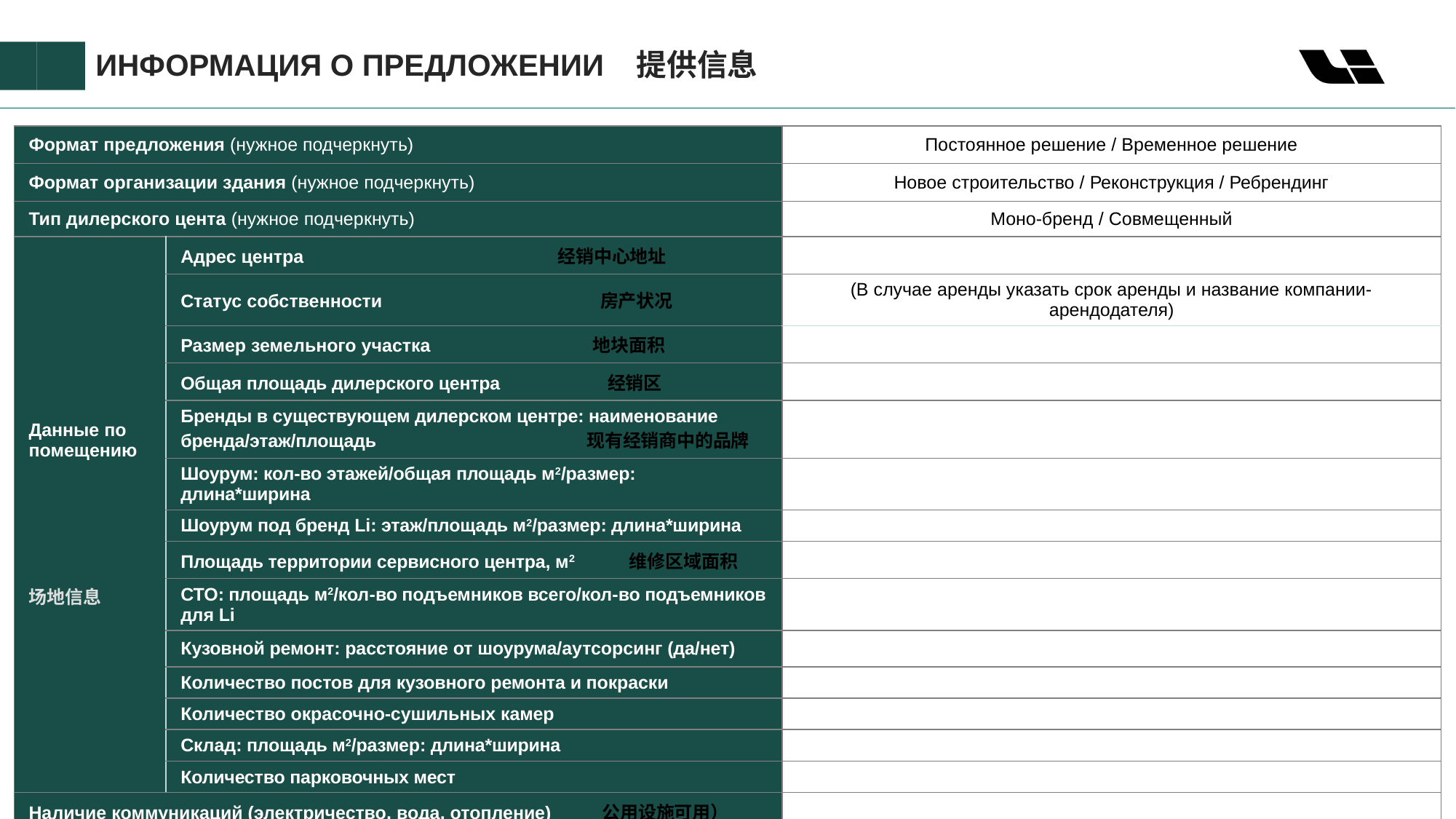

# ИНФОРМАЦИЯ О ПРЕДЛОЖЕНИИ   提供信息
| Формат предложения (нужное подчеркнуть) |  | Постоянное решение / Временное решение |
| --- | --- | --- |
| Формат организации здания (нужное подчеркнуть) |  | Новое строительство / Реконструкция / Ребрендинг |
| Тип дилерского цента (нужное подчеркнуть) |  | Моно-бренд / Совмещенный |
| Данные по помещению 场地信息 | Адрес центра 经销中心地址 |  |
|  | Статус собственности 房产状况 | (В случае аренды указать срок аренды и название компании-арендодателя) |
|  | Размер земельного участка 地块面积 |  |
|  | Общая площадь дилерского центра 经销区 |  |
|  | Бренды в существующем дилерском центре: наименование бренда/этаж/площадь 现有经销商中的品牌 |  |
|  | Шоурум: кол-во этажей/общая площадь м2/размер: длина\*ширина |  |
|  | Шоурум под бренд Li: этаж/площадь м2/размер: длина\*ширина |  |
|  | Площадь территории сервисного центра, м2 维修区域面积 |  |
|  | СТО: площадь м2/кол-во подъемников всего/кол-во подъемников для Li |  |
|  | Кузовной ремонт: расстояние от шоурума/аутсорсинг (да/нет) |  |
|  | Количество постов для кузовного ремонта и покраски |  |
|  | Количество окрасочно-сушильных камер |  |
|  | Склад: площадь м2/размер: длина\*ширина |  |
|  | Количество парковочных мест |  |
| Наличие коммуникаций (электричество, вода, отопление) 公用设施可用） |  |  |
| Срок готовности к запуску центра 经销中心启动的截止日期 |  |  |